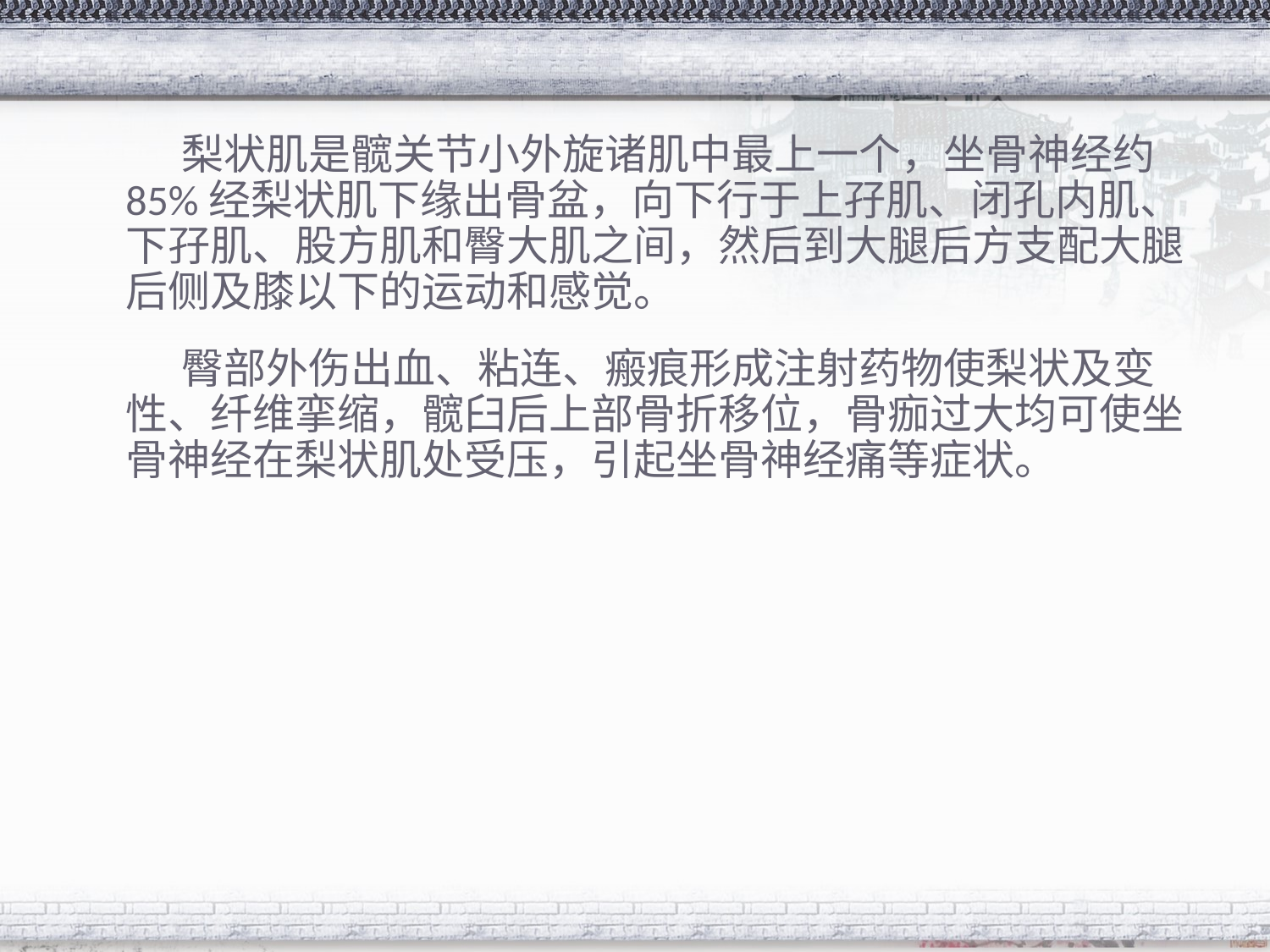

梨状肌是髋关节小外旋诸肌中最上一个，坐骨神经约85%经梨状肌下缘出骨盆，向下行于上孖肌、闭孔内肌、下孖肌、股方肌和臀大肌之间，然后到大腿后方支配大腿后侧及膝以下的运动和感觉。
          臀部外伤出血、粘连、瘢痕形成注射药物使梨状及变性、纤维挛缩，髋臼后上部骨折移位，骨痂过大均可使坐骨神经在梨状肌处受压，引起坐骨神经痛等症状。